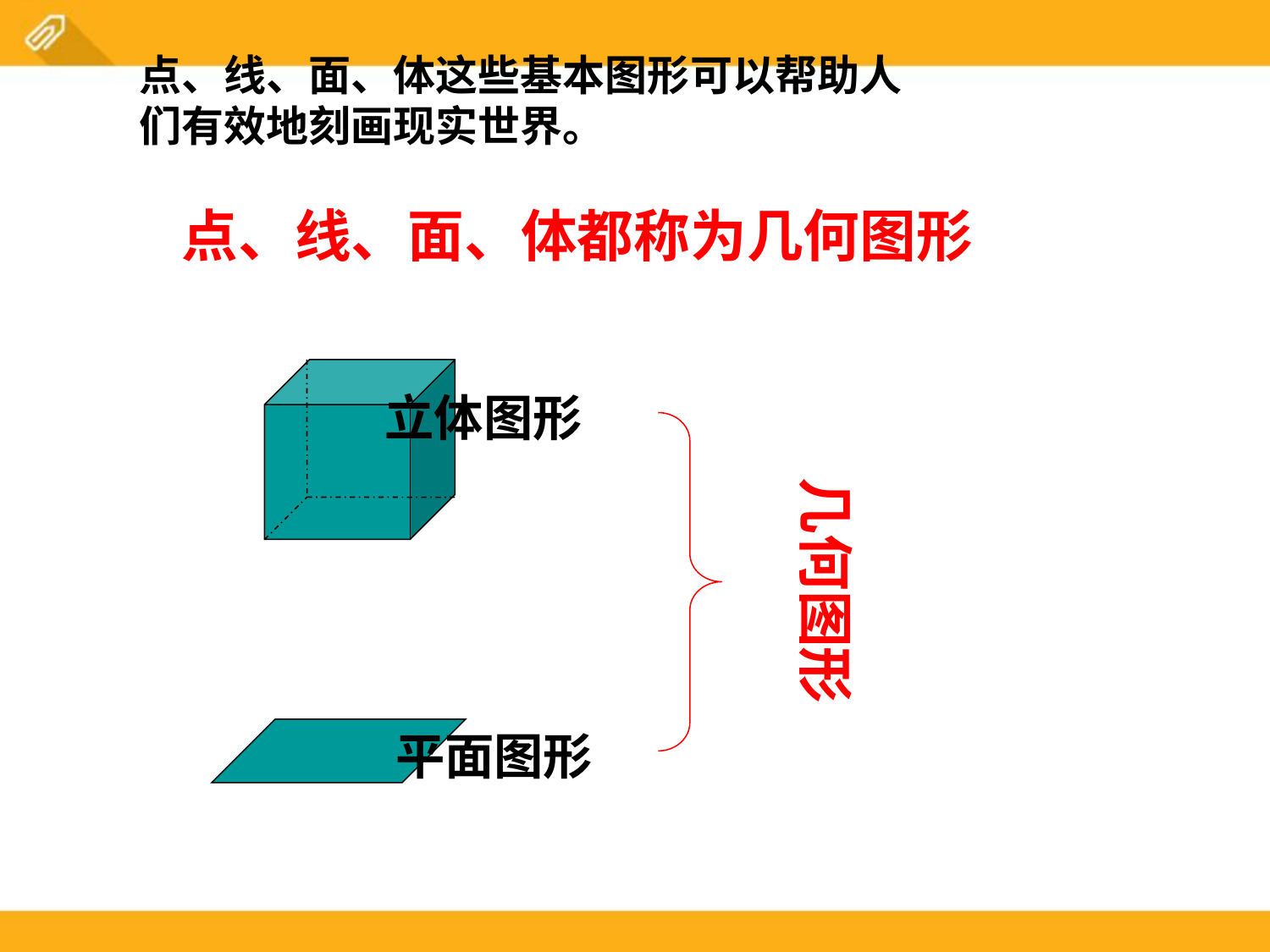

点、线、面、体这些基本图形可以帮助人们有效地刻画现实世界。
点、线、面、体都称为几何图形

立体图形

几何图形

平面图形